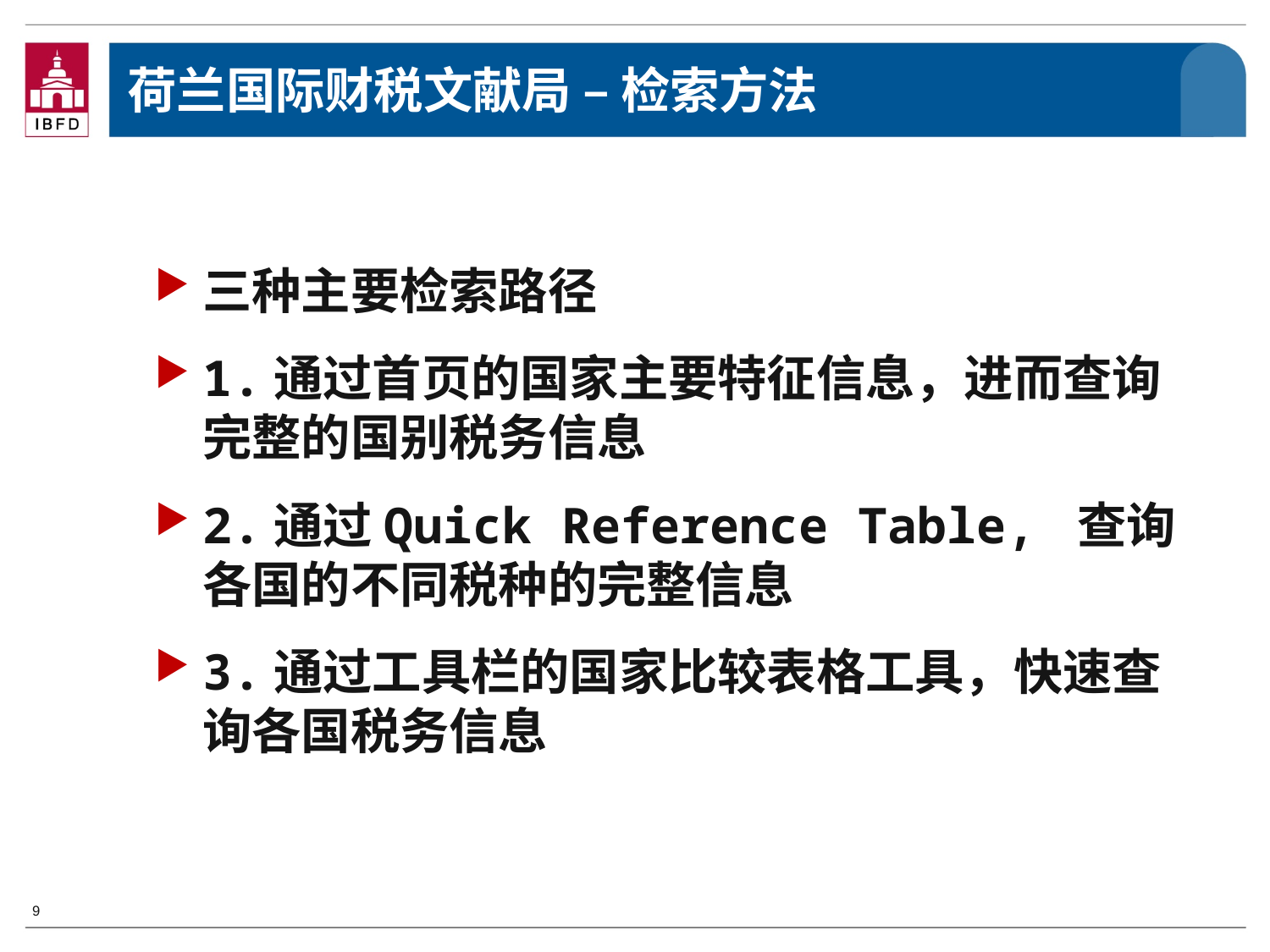

# 荷兰国际财税文献局 – 检索方法

三种主要检索路径
1.通过首页的国家主要特征信息，进而查询完整的国别税务信息
2.通过Quick Reference Table, 查询各国的不同税种的完整信息
3.通过工具栏的国家比较表格工具，快速查询各国税务信息

9